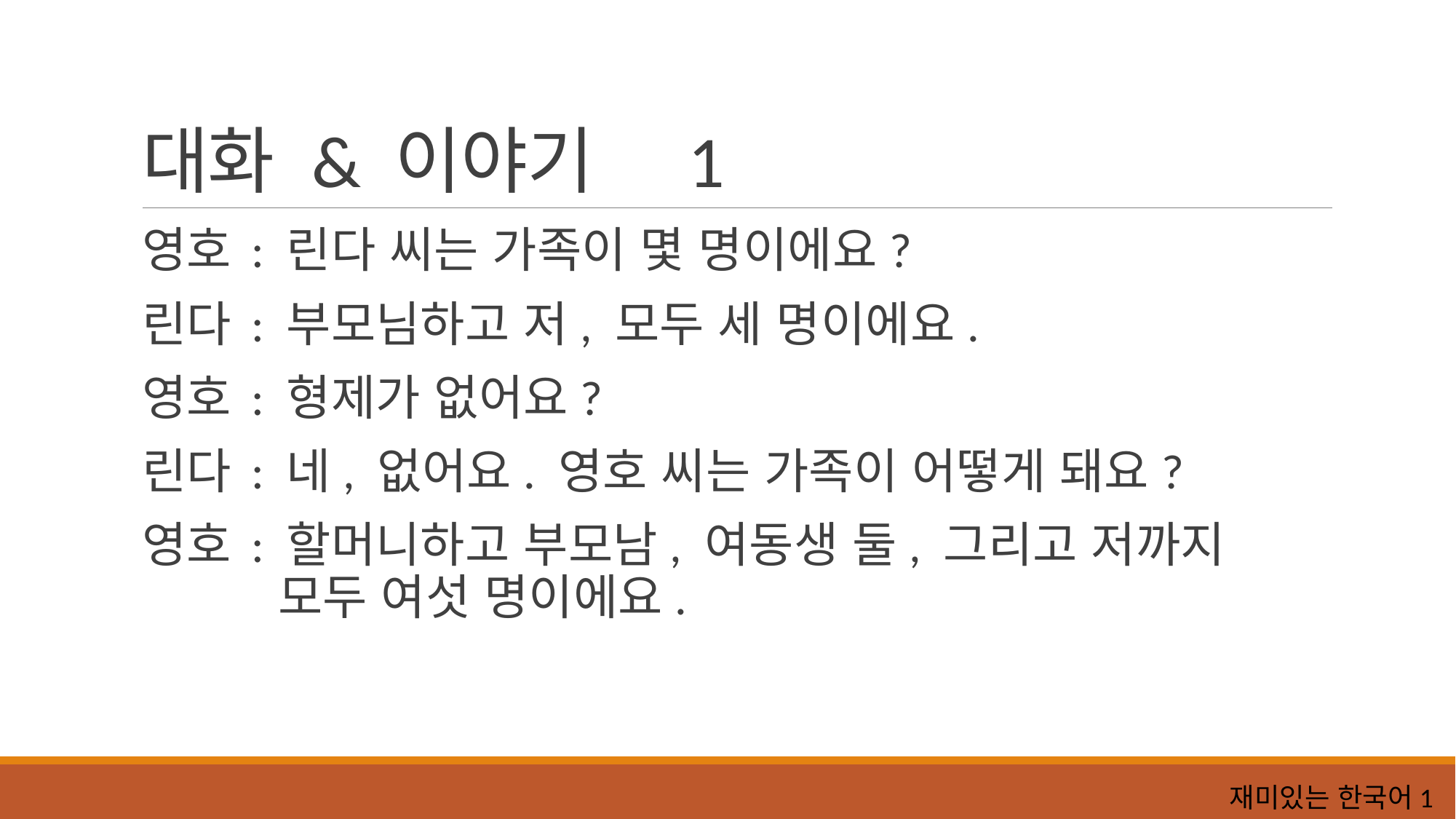

# 대화 & 이야기	1
영호	: 린다 씨는 가족이 몇 명이에요?
린다	: 부모님하고 저, 모두 세 명이에요.
영호	: 형제가 없어요?
린다	: 네, 없어요. 영호 씨는 가족이 어떻게 돼요?
영호	: 할머니하고 부모남, 여동생 둘, 그리고 저까지 		  모두 여섯 명이에요.
재미있는 한국어1